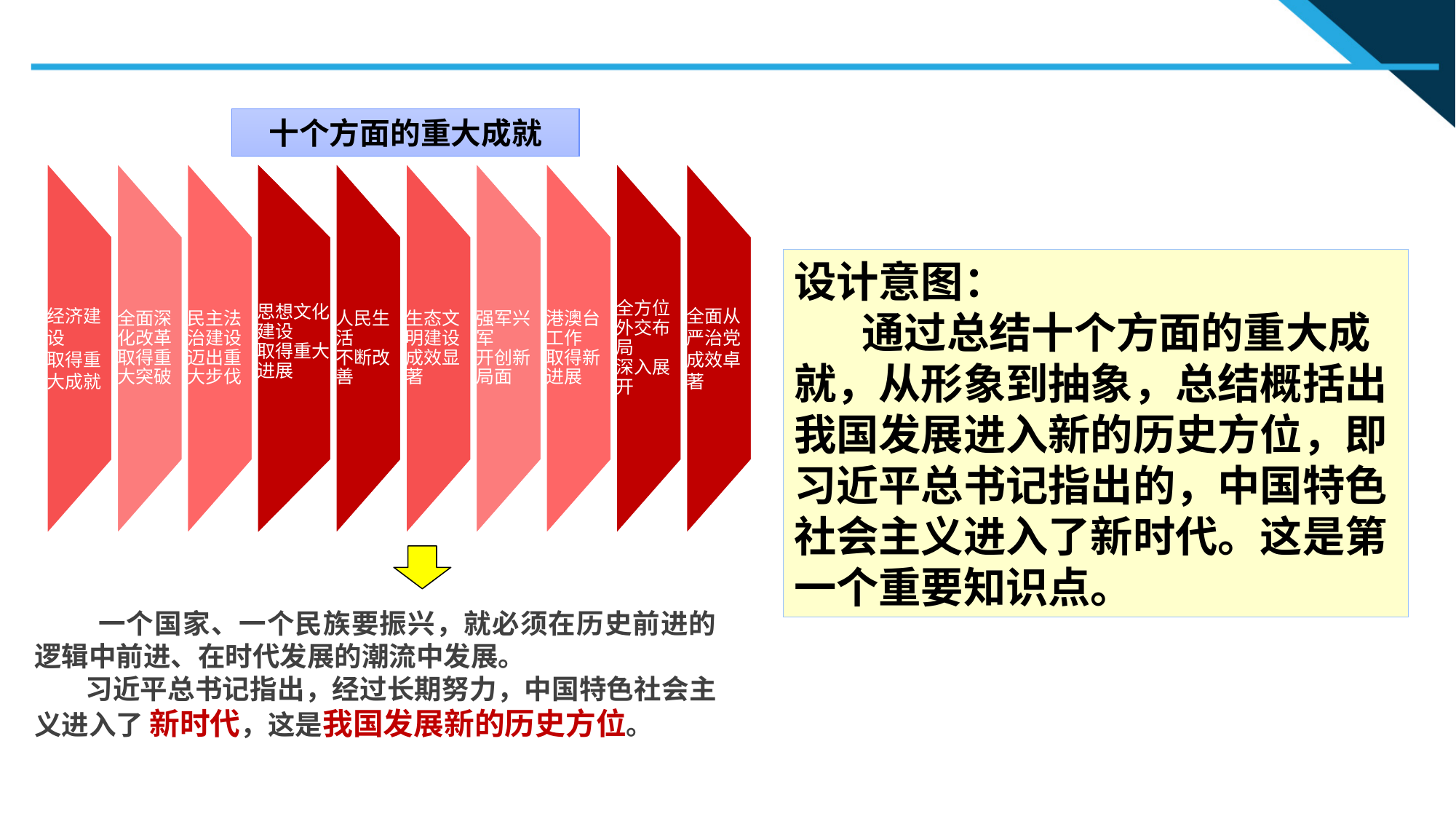

十个方面的重大成就
经济建设
取得重大成就
全面深化改革
取得重大突破
民主法治建设
迈出重大步伐
思想文化建设
取得重大进展
人民生活
不断改善
生态文明建设
成效显著
强军兴军
开创新局面
港澳台工作
取得新进展
全方位外交布局
深入展开
全面从严治党
成效卓著
设计意图：
      通过总结十个方面的重大成就，从形象到抽象，总结概括出我国发展进入新的历史方位，即习近平总书记指出的，中国特色社会主义进入了新时代。这是第一个重要知识点。

        一个国家、一个民族要振兴，就必须在历史前进的逻辑中前进、在时代发展的潮流中发展。
       习近平总书记指出，经过长期努力，中国特色社会主义进入了 新时代，这是我国发展新的历史方位。